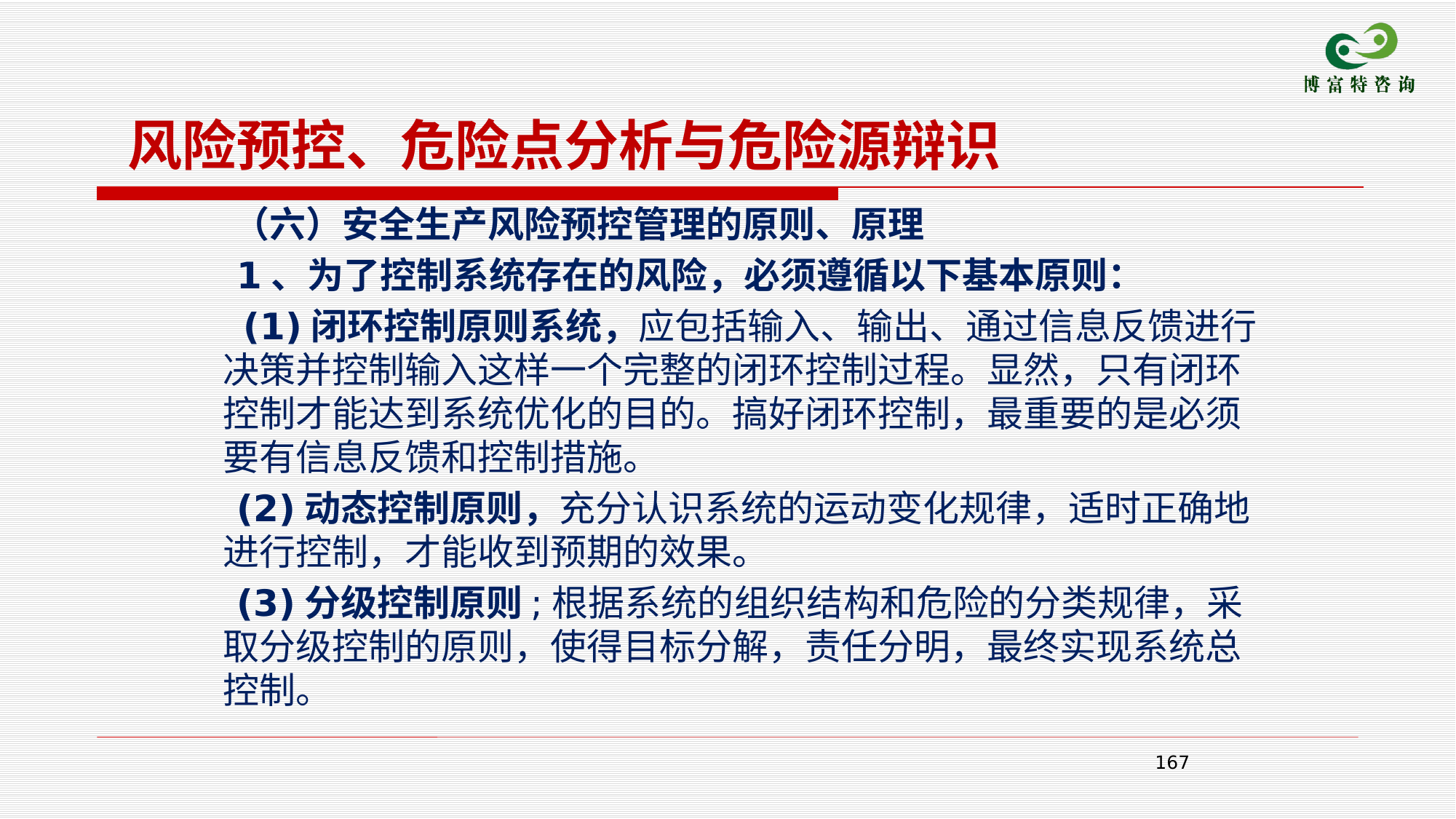

风险预控、危险点分析与危险源辩识
       （六）安全生产风险预控管理的原则、原理
      1、为了控制系统存在的风险，必须遵循以下基本原则：
      (1)闭环控制原则系统，应包括输入、输出、通过信息反馈进行决策并控制输入这样一个完整的闭环控制过程。显然，只有闭环控制才能达到系统优化的目的。搞好闭环控制，最重要的是必须要有信息反馈和控制措施。
      (2)动态控制原则，充分认识系统的运动变化规律，适时正确地进行控制，才能收到预期的效果。
      (3)分级控制原则;根据系统的组织结构和危险的分类规律，采取分级控制的原则，使得目标分解，责任分明，最终实现系统总控制。

167